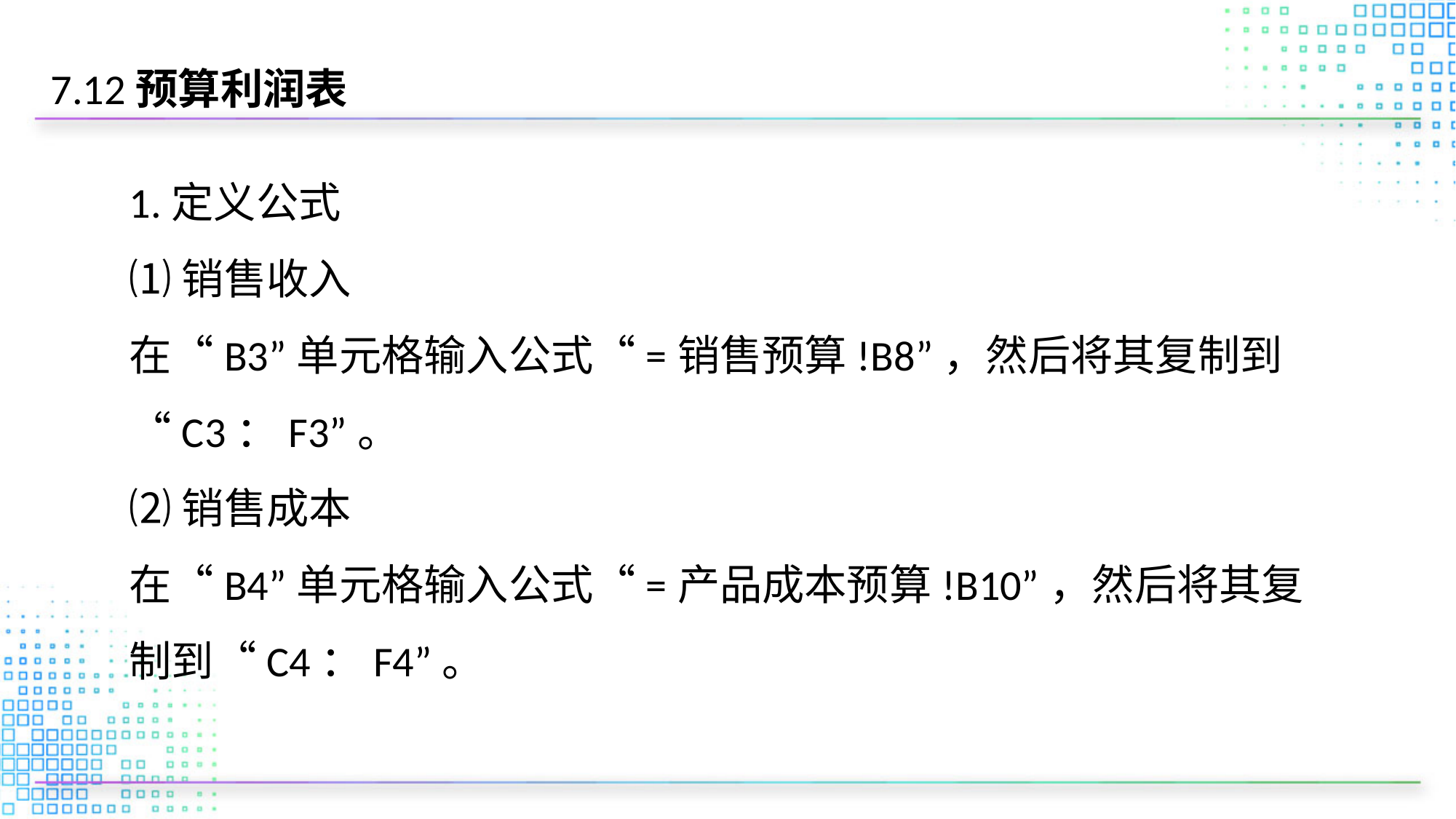

# 7.12预算利润表
1.定义公式
⑴销售收入
在“B3”单元格输入公式“=销售预算!B8”，然后将其复制到“C3：F3”。
⑵销售成本
在“B4”单元格输入公式“=产品成本预算!B10”，然后将其复制到“C4：F4”。